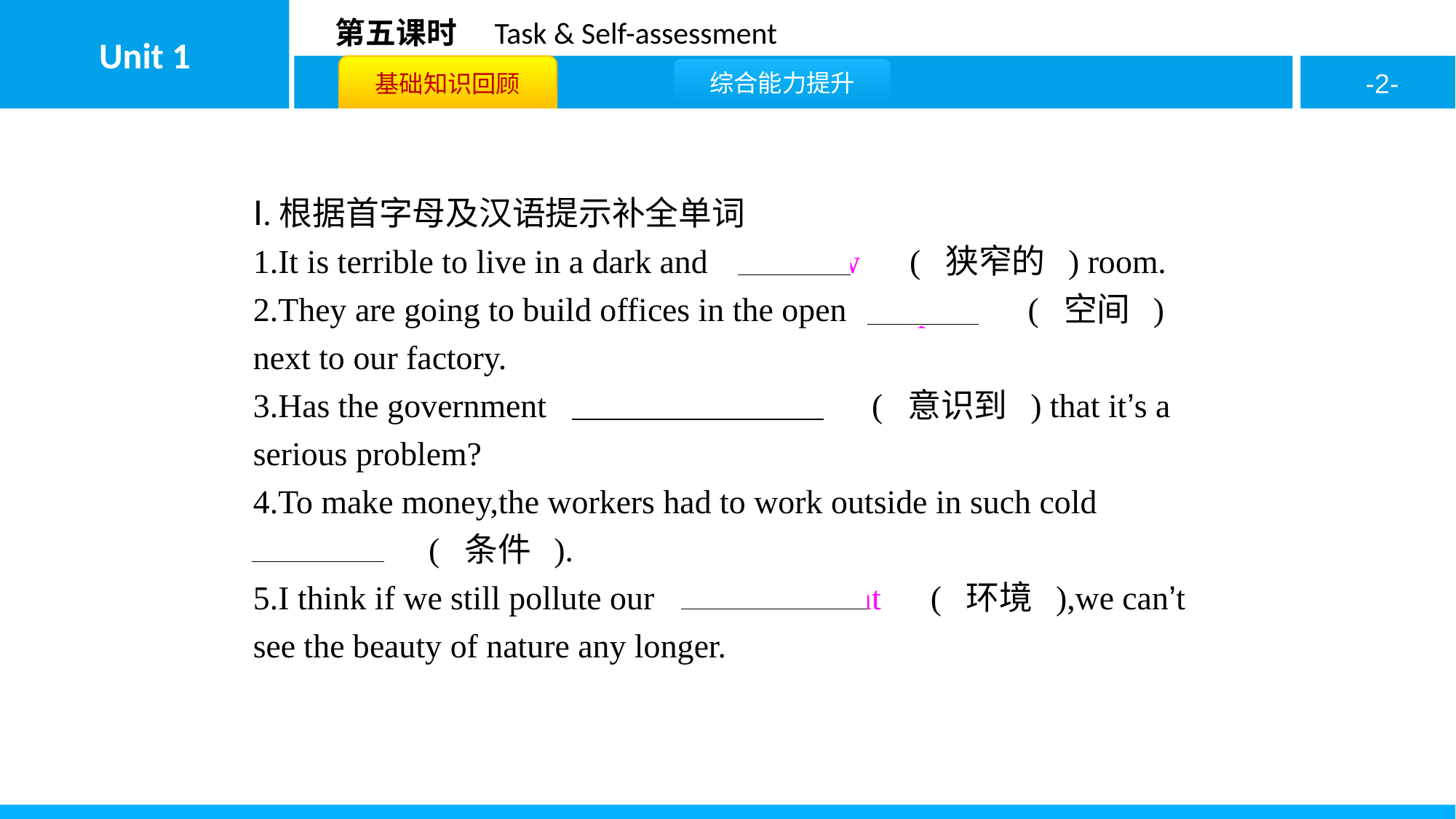

Ⅰ.根据首字母及汉语提示补全单词
1.It is terrible to live in a dark and 　narrow　(  狭窄的  ) room.
2.They are going to build offices in the open 　space　(  空间  ) next to our factory.
3.Has the government 　realized/realised　(  意识到  ) that it’s a serious problem?
4.To make money,the workers had to work outside in such cold 　condition　(  条件  ).
5.I think if we still pollute our 　environment　(  环境  ),we can’t see the beauty of nature any longer.